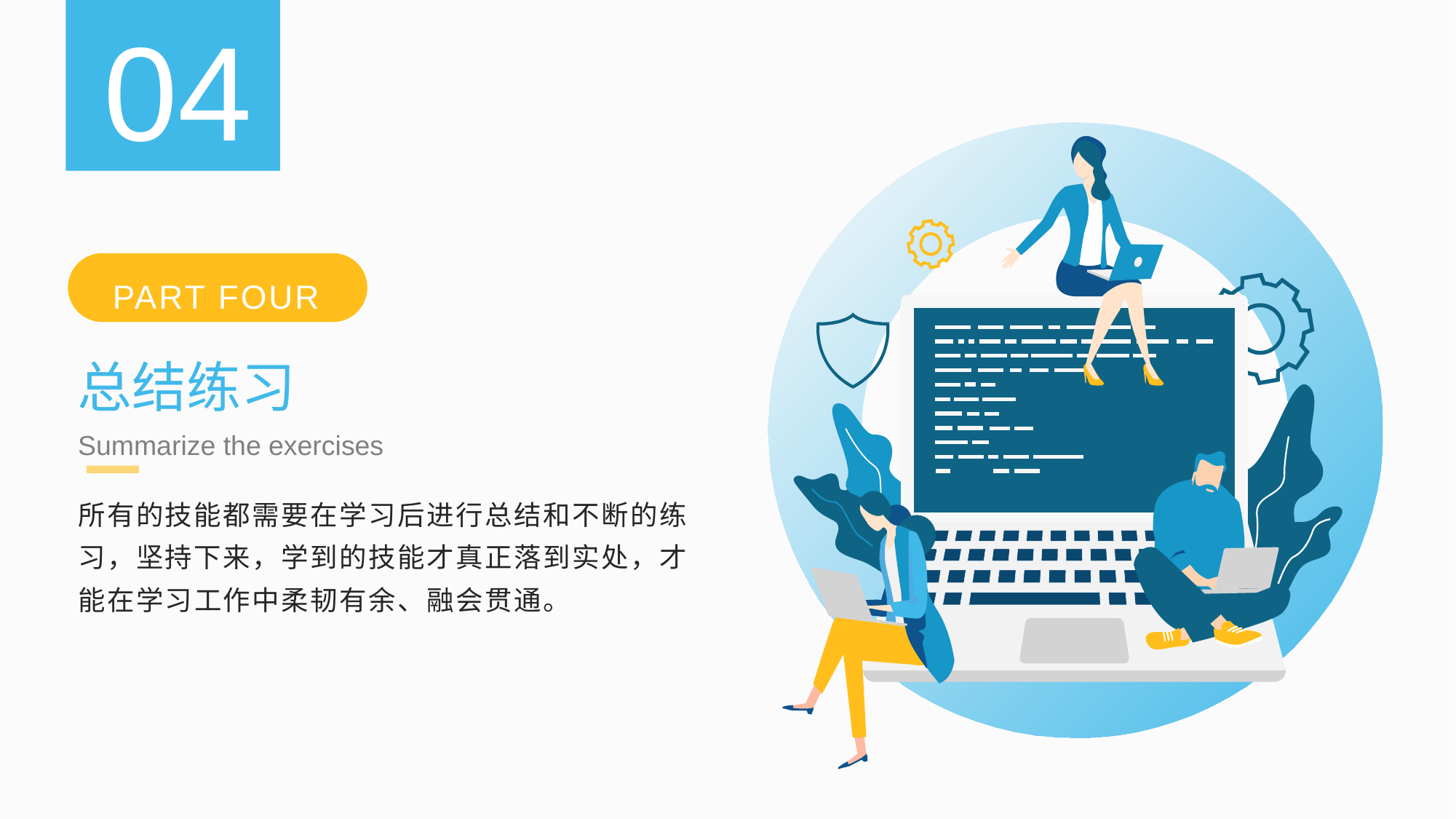

04
PART FOUR
总结练习
Summarize the exercises
所有的技能都需要在学习后进行总结和不断的练习，坚持下来，学到的技能才真正落到实处，才能在学习工作中柔韧有余、融会贯通。